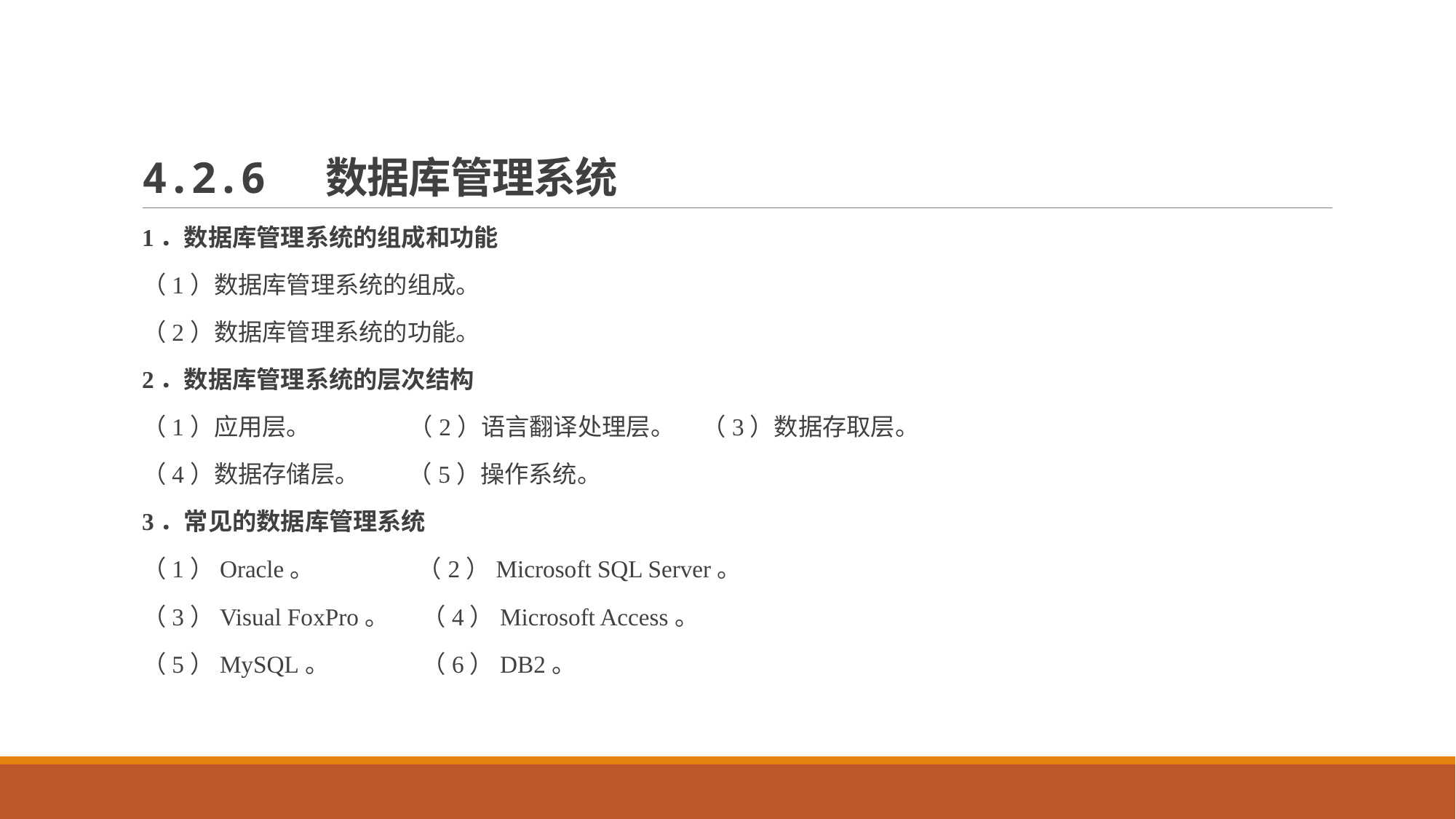

# 4.2.6  数据库管理系统
1．数据库管理系统的组成和功能
（1）数据库管理系统的组成。
（2）数据库管理系统的功能。
2．数据库管理系统的层次结构
（1）应用层。                  （2）语言翻译处理层。     （3）数据存取层。
（4）数据存储层。         （5）操作系统。
3．常见的数据库管理系统
（1）Oracle。                   （2）Microsoft SQL Server。
（3）Visual FoxPro。      （4）Microsoft Access。
（5）MySQL。                 （6）DB2。